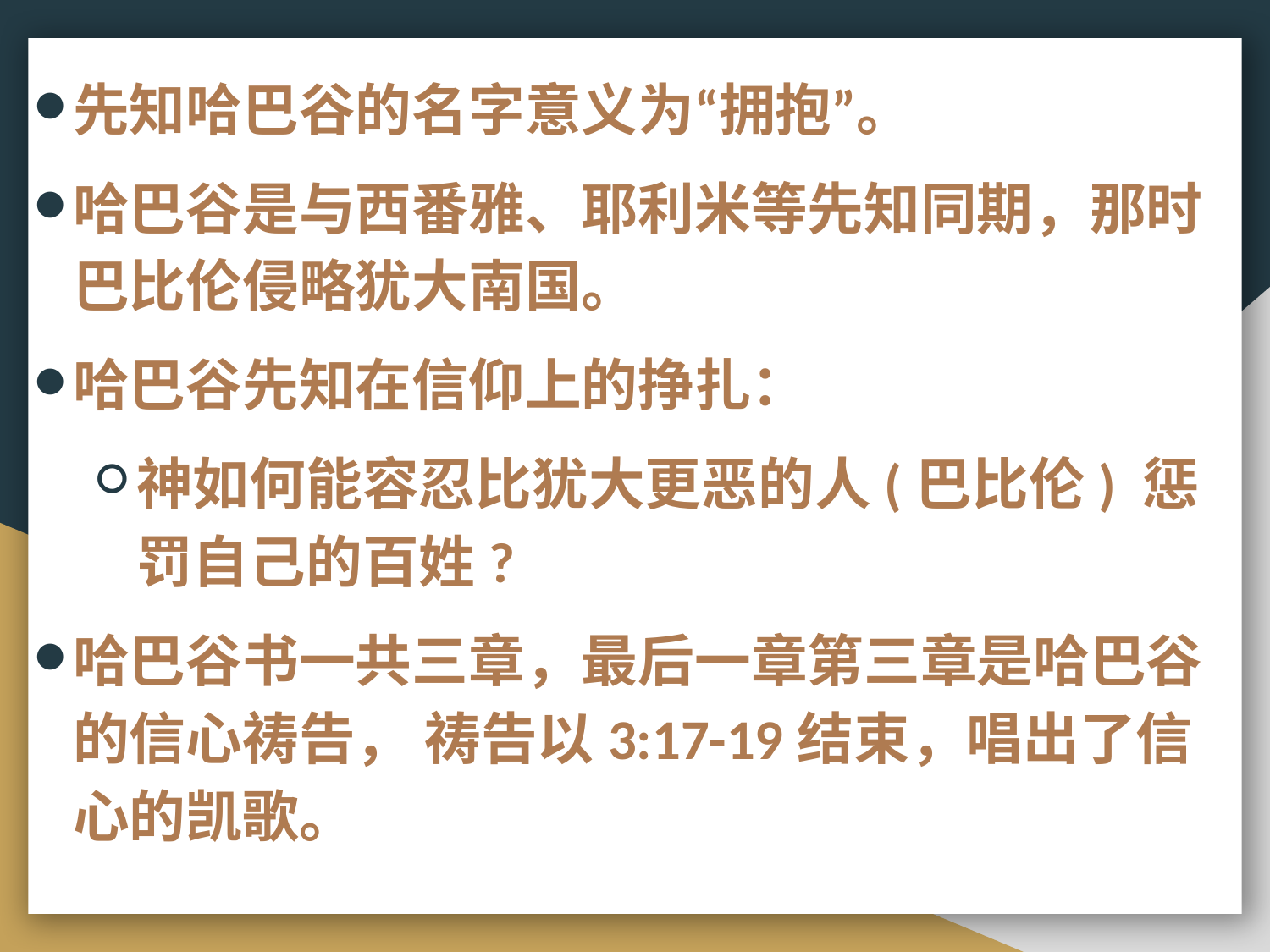

先知哈巴谷的名字意义为“拥抱”。
哈巴谷是与西番雅、耶利米等先知同期，那时巴比伦侵略犹大南国。
哈巴谷先知在信仰上的挣扎：
神如何能容忍比犹大更恶的人(巴比伦) 惩罚自己的百姓?
哈巴谷书一共三章，最后一章第三章是哈巴谷的信心祷告， 祷告以3:17-19结束，唱出了信心的凯歌。